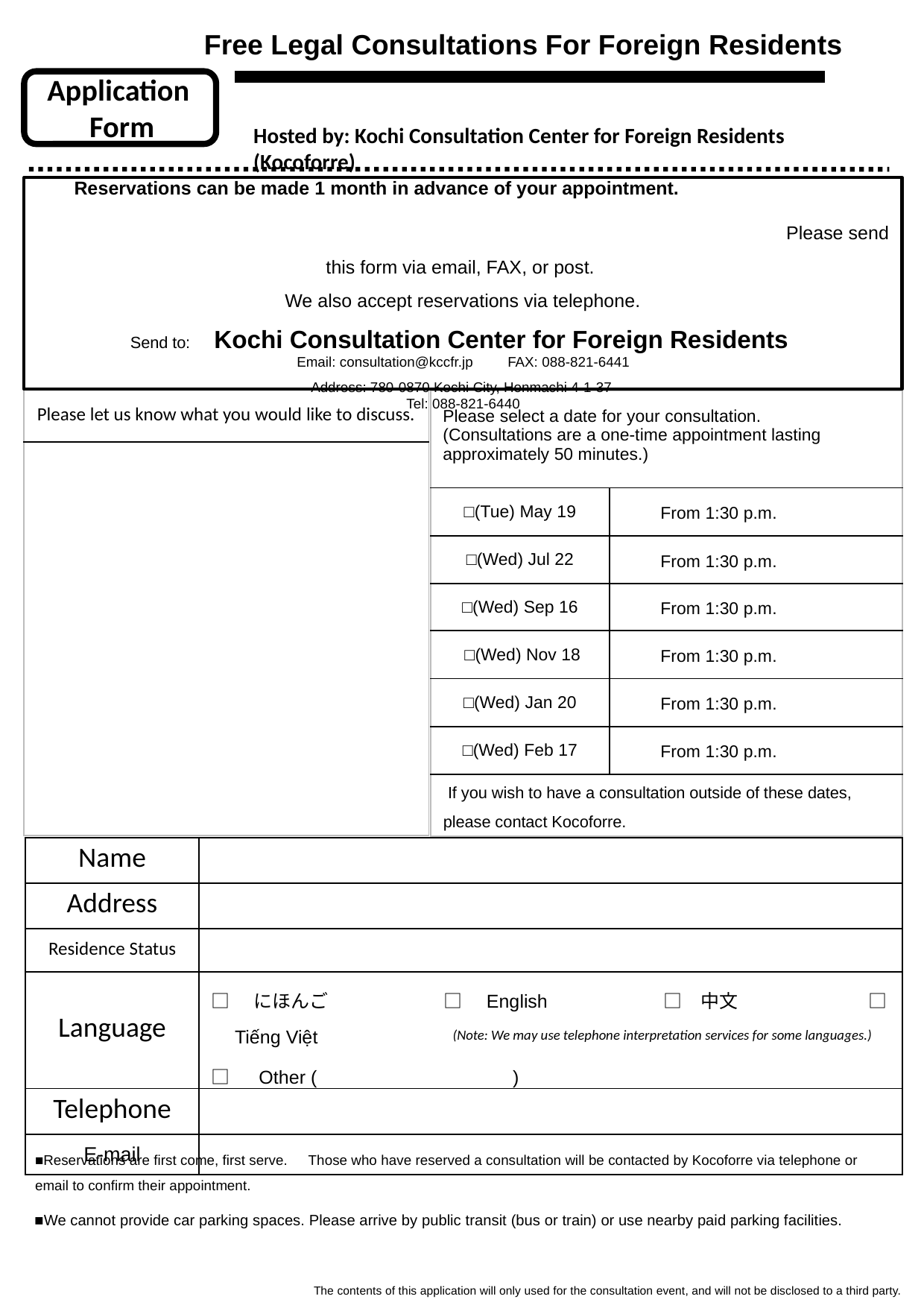

Free Legal Consultations For Foreign Residents
Application
Form

Hosted by: Kochi Consultation Center for Foreign Residents (Kocoforre)

　Reservations can be made 1 month in advance of your appointment.　　　　　　　　　　　　　　　　　　　　　　　　　　　　　　　　　　　　　　Please send this form via email, FAX, or post.
We also accept reservations via telephone.
Send to:　Kochi Consultation Center for Foreign Residents
Email: consultation@kccfr.jp　　FAX: 088-821-6441
Address: 780-0870 Kochi City, Honmachi 4-1-37
Tel: 088-821-6440
| Please let us know what you would like to discuss. |
| --- |
|  |
| Please select a date for your consultation. (Consultations are a one-time appointment lasting approximately 50 minutes.) |  |
| --- | --- |
| □(Tue) May 19 | From 1:30 p.m. |
| □(Wed) Jul 22 | From 1:30 p.m. |
| □(Wed) Sep 16 | From 1:30 p.m. |
| □(Wed) Nov 18 | From 1:30 p.m. |
| □(Wed) Jan 20 | From 1:30 p.m. |
| □(Wed) Feb 17 | From 1:30 p.m. |
|  |  |
 If you wish to have a consultation outside of these dates, please contact Kocoforre.
| Name |  |
| --- | --- |
| Address |  |
| Residence Status |  |
| Language | □　にほんご 　　　　　　□　English　　　　　　□　中文　　　　　　　□　Tiếng Việt　 □　Other (　　　　　　　　　　) |
| Telephone |  |
| E-mail |  |
(Note: We may use telephone interpretation services for some languages.)
■Reservations are first come, first serve.　Those who have reserved a consultation will be contacted by Kocoforre via telephone or email to confirm their appointment.
■We cannot provide car parking spaces. Please arrive by public transit (bus or train) or use nearby paid parking facilities.
The contents of this application will only used for the consultation event, and will not be disclosed to a third party.